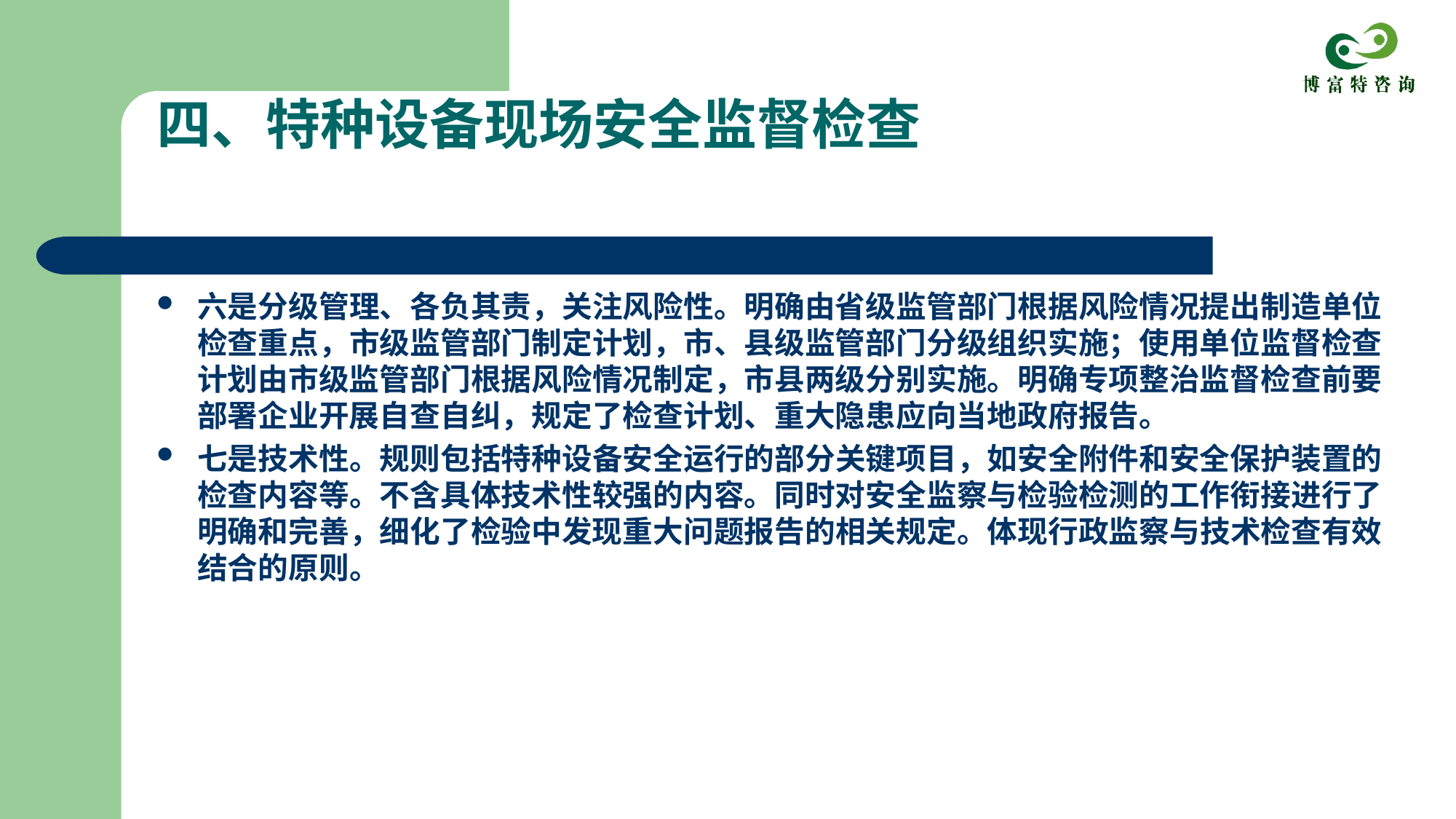

# 四、特种设备现场安全监督检查
六是分级管理、各负其责，关注风险性。明确由省级监管部门根据风险情况提出制造单位检查重点，市级监管部门制定计划，市、县级监管部门分级组织实施；使用单位监督检查计划由市级监管部门根据风险情况制定，市县两级分别实施。明确专项整治监督检查前要部署企业开展自查自纠，规定了检查计划、重大隐患应向当地政府报告。
七是技术性。规则包括特种设备安全运行的部分关键项目，如安全附件和安全保护装置的检查内容等。不含具体技术性较强的内容。同时对安全监察与检验检测的工作衔接进行了明确和完善，细化了检验中发现重大问题报告的相关规定。体现行政监察与技术检查有效结合的原则。